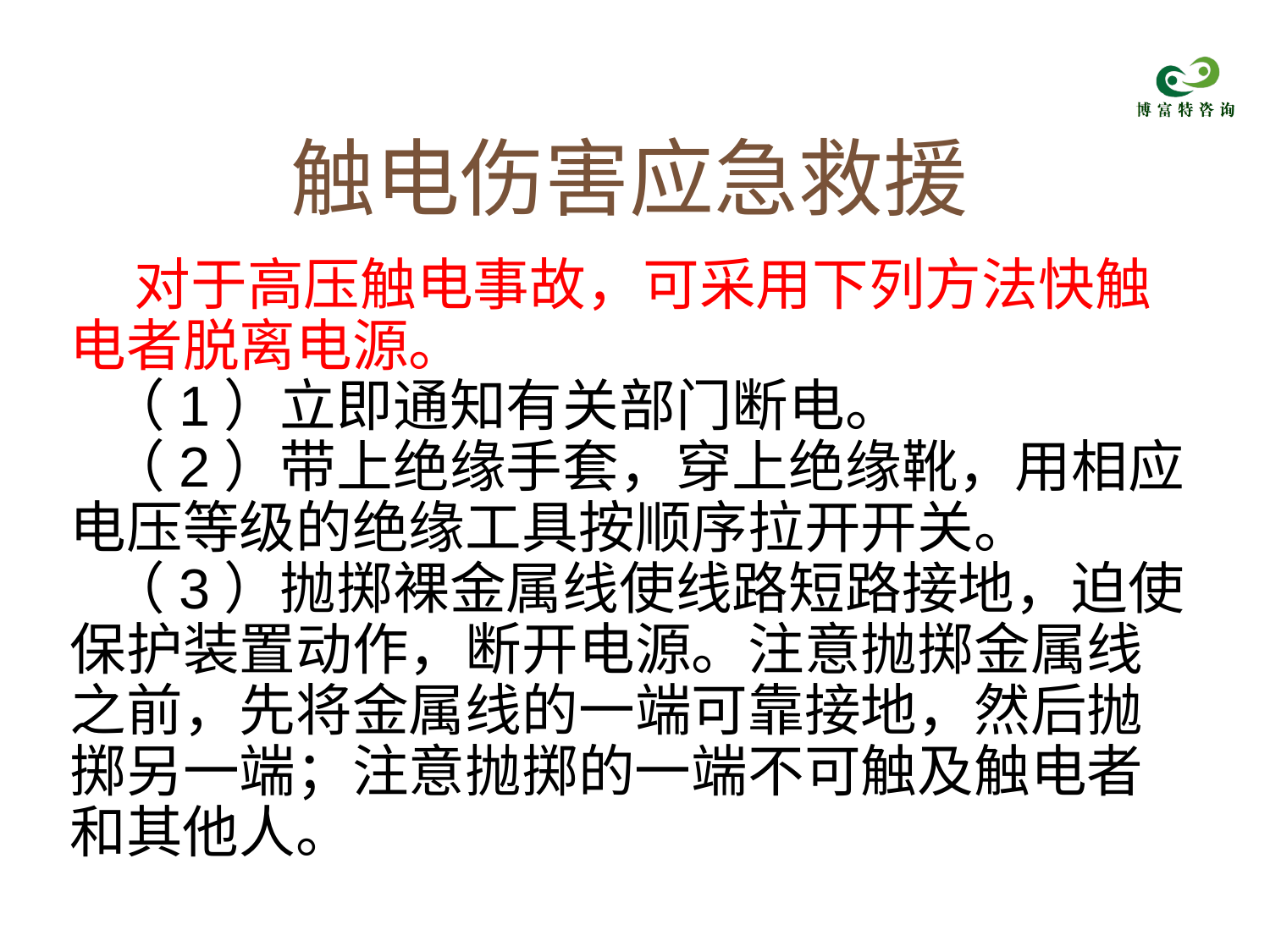

触电伤害应急救援
    对于高压触电事故，可采用下列方法快触电者脱离电源。
  （1）立即通知有关部门断电。
  （2）带上绝缘手套，穿上绝缘靴，用相应电压等级的绝缘工具按顺序拉开开关。
  （3）抛掷裸金属线使线路短路接地，迫使保护装置动作，断开电源。注意抛掷金属线之前，先将金属线的一端可靠接地，然后抛掷另一端；注意抛掷的一端不可触及触电者和其他人。